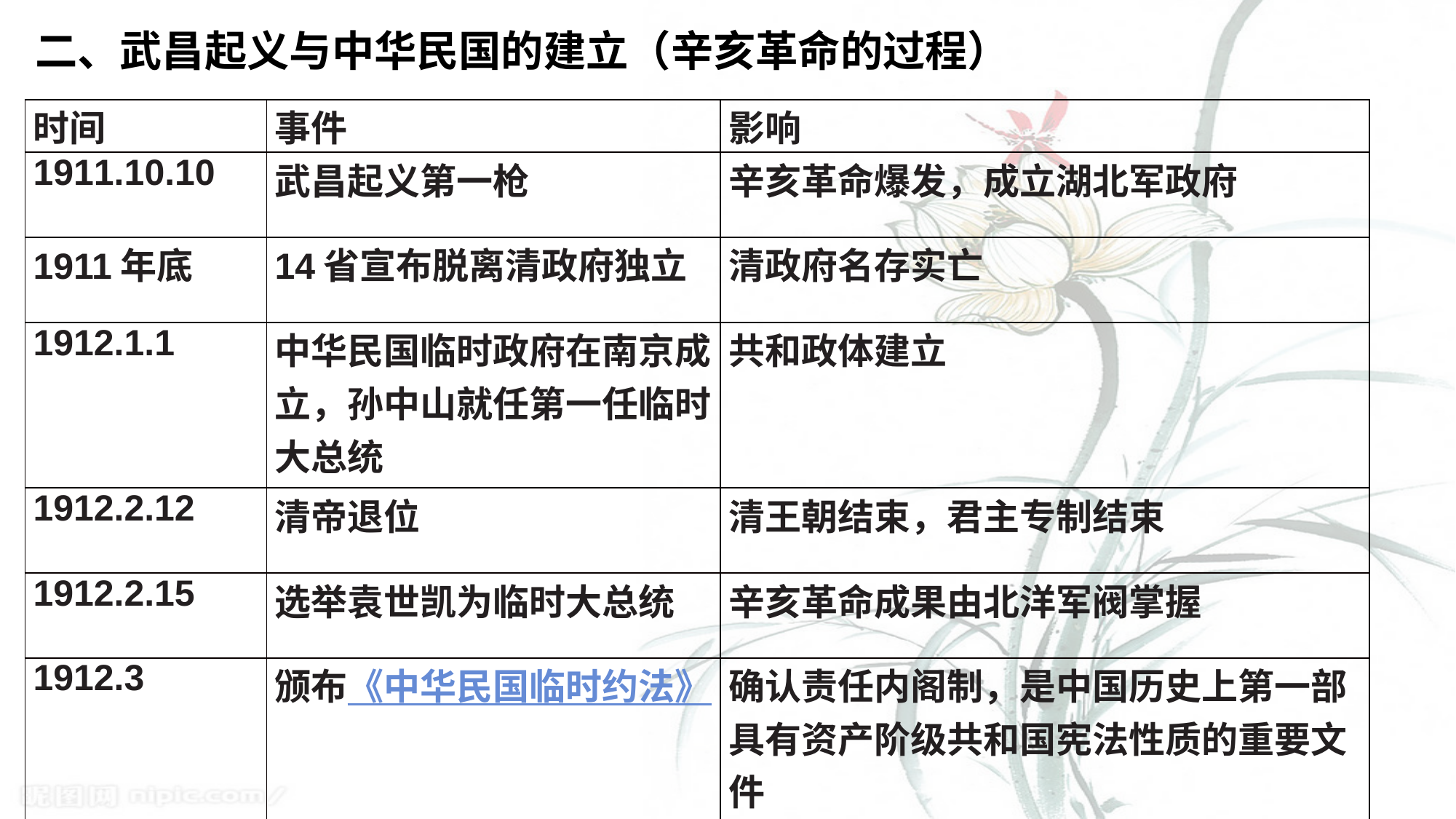

二、武昌起义与中华民国的建立（辛亥革命的过程）
| 时间 | 事件 | 影响 |
| --- | --- | --- |
| 1911.10.10 | 武昌起义第一枪 | 辛亥革命爆发，成立湖北军政府 |
| 1911年底 | 14省宣布脱离清政府独立 | 清政府名存实亡 |
| 1912.1.1 | 中华民国临时政府在南京成立，孙中山就任第一任临时大总统 | 共和政体建立 |
| 1912.2.12 | 清帝退位 | 清王朝结束，君主专制结束 |
| 1912.2.15 | 选举袁世凯为临时大总统 | 辛亥革命成果由北洋军阀掌握 |
| 1912.3 | 颁布《中华民国临时约法》 | 确认责任内阁制，是中国历史上第一部具有资产阶级共和国宪法性质的重要文件 |